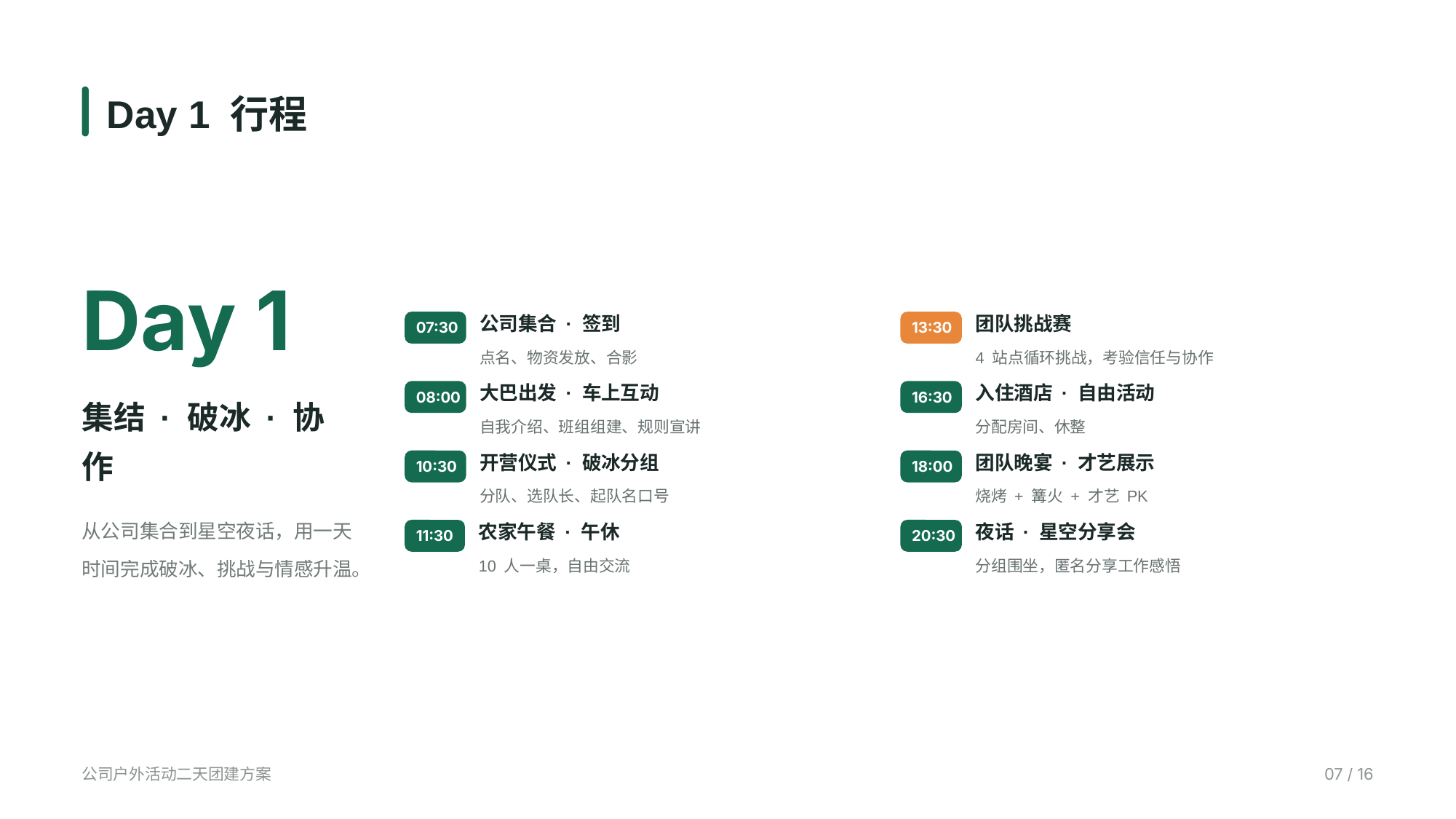

Day 1 行程
Day 1

公司集合 · 签到

团队挑战赛
07:30
13:30
点名、物资发放、合影
4 站点循环挑战，考验信任与协作

大巴出发 · 车上互动

入住酒店 · 自由活动
集结 · 破冰 · 协作
08:00
16:30
自我介绍、班组组建、规则宣讲
分配房间、休整

开营仪式 · 破冰分组

团队晚宴 · 才艺展示
10:30
18:00
分队、选队长、起队名口号
烧烤 + 篝火 + 才艺 PK
从公司集合到星空夜话，用一天时间完成破冰、挑战与情感升温。

农家午餐 · 午休

夜话 · 星空分享会
11:30
20:30
10 人一桌，自由交流
分组围坐，匿名分享工作感悟
公司户外活动二天团建方案
07 / 16